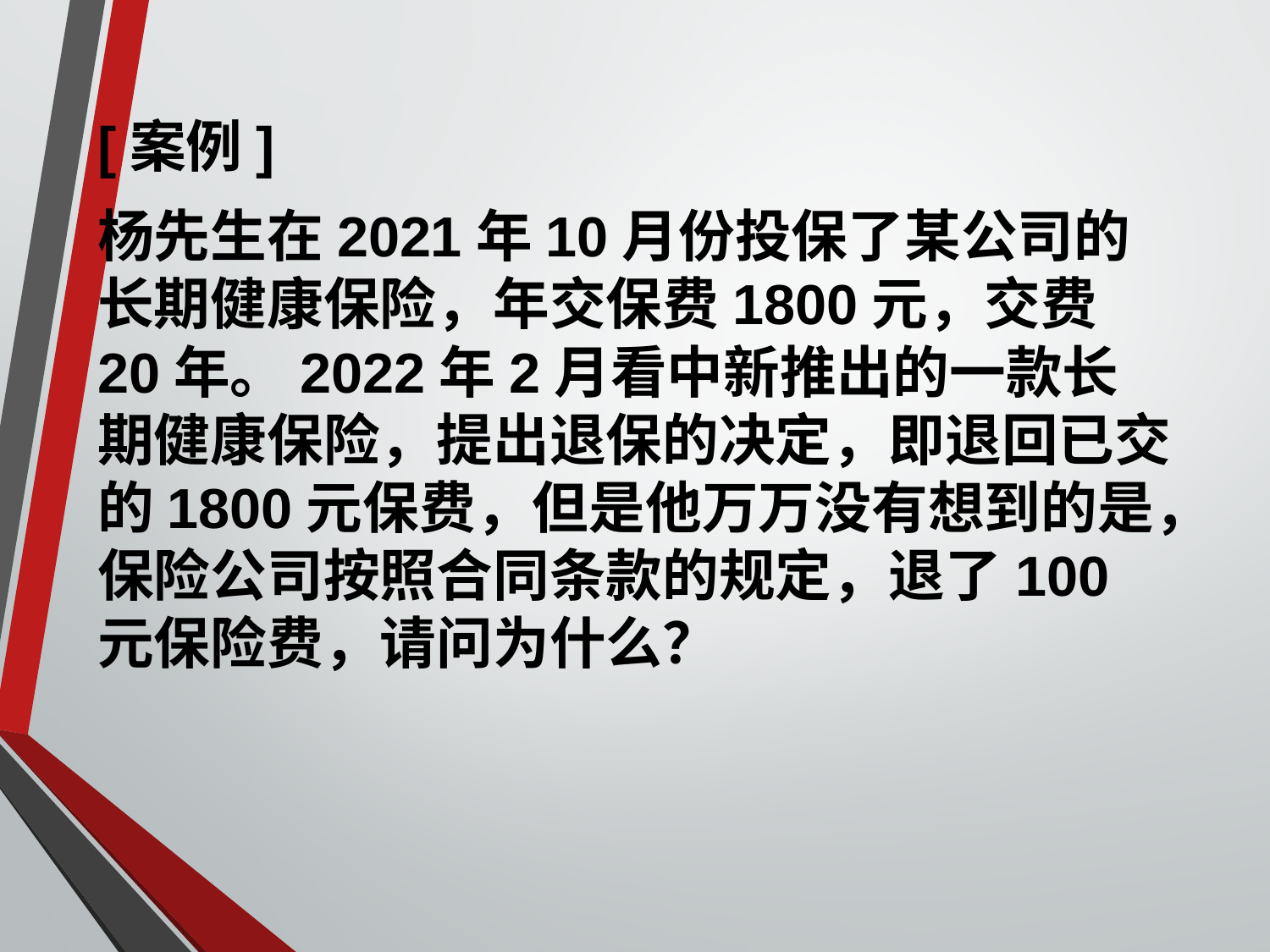

[案例]
杨先生在2021年10月份投保了某公司的长期健康保险，年交保费1800元，交费20年。2022年2月看中新推出的一款长期健康保险，提出退保的决定，即退回已交的1800元保费，但是他万万没有想到的是，保险公司按照合同条款的规定，退了100元保险费，请问为什么？